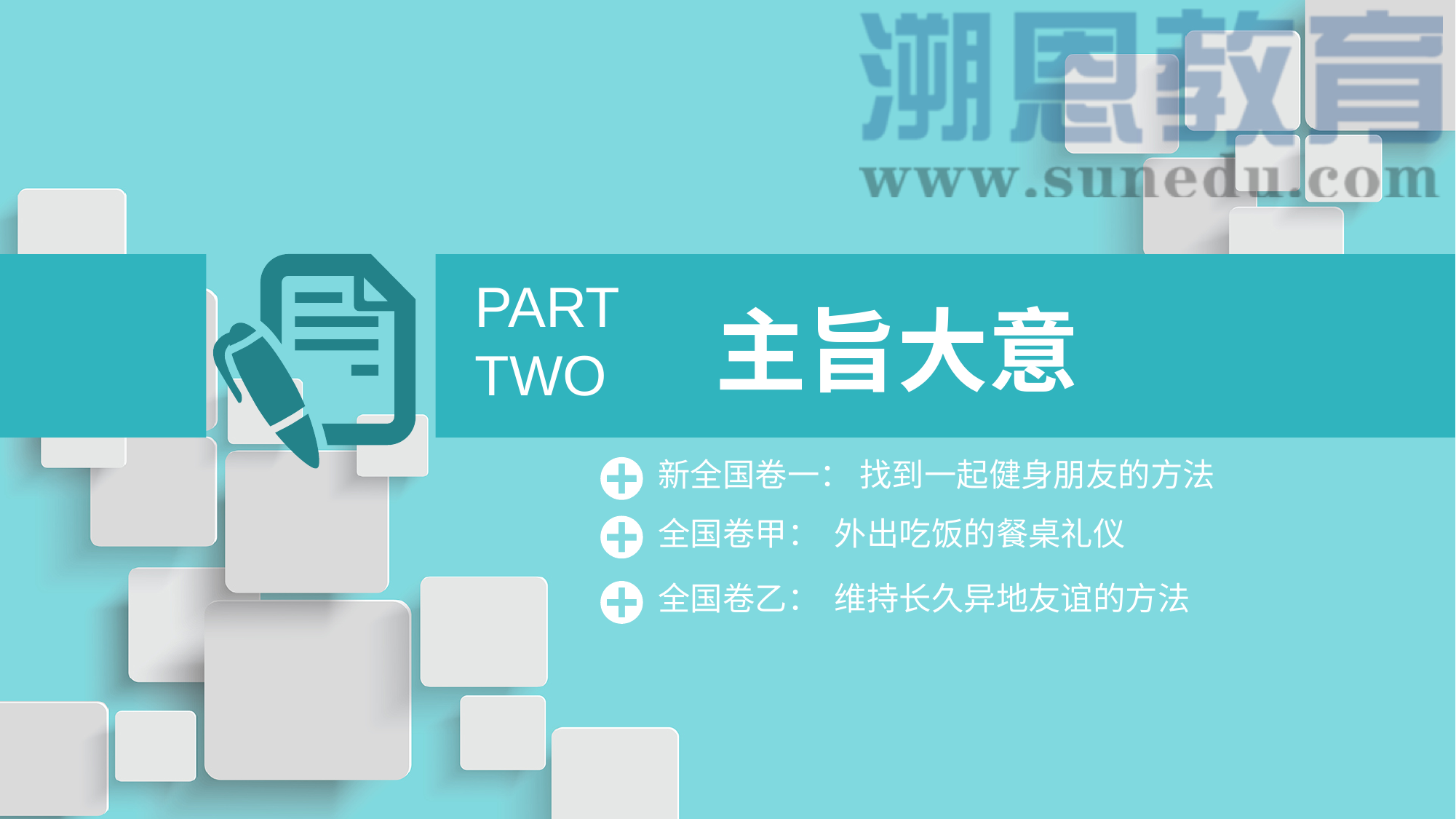

PART TWO
主旨大意
新全国卷一： 找到一起健身朋友的方法

全国卷甲：  外出吃饭的餐桌礼仪

全国卷乙：  维持长久异地友谊的方法